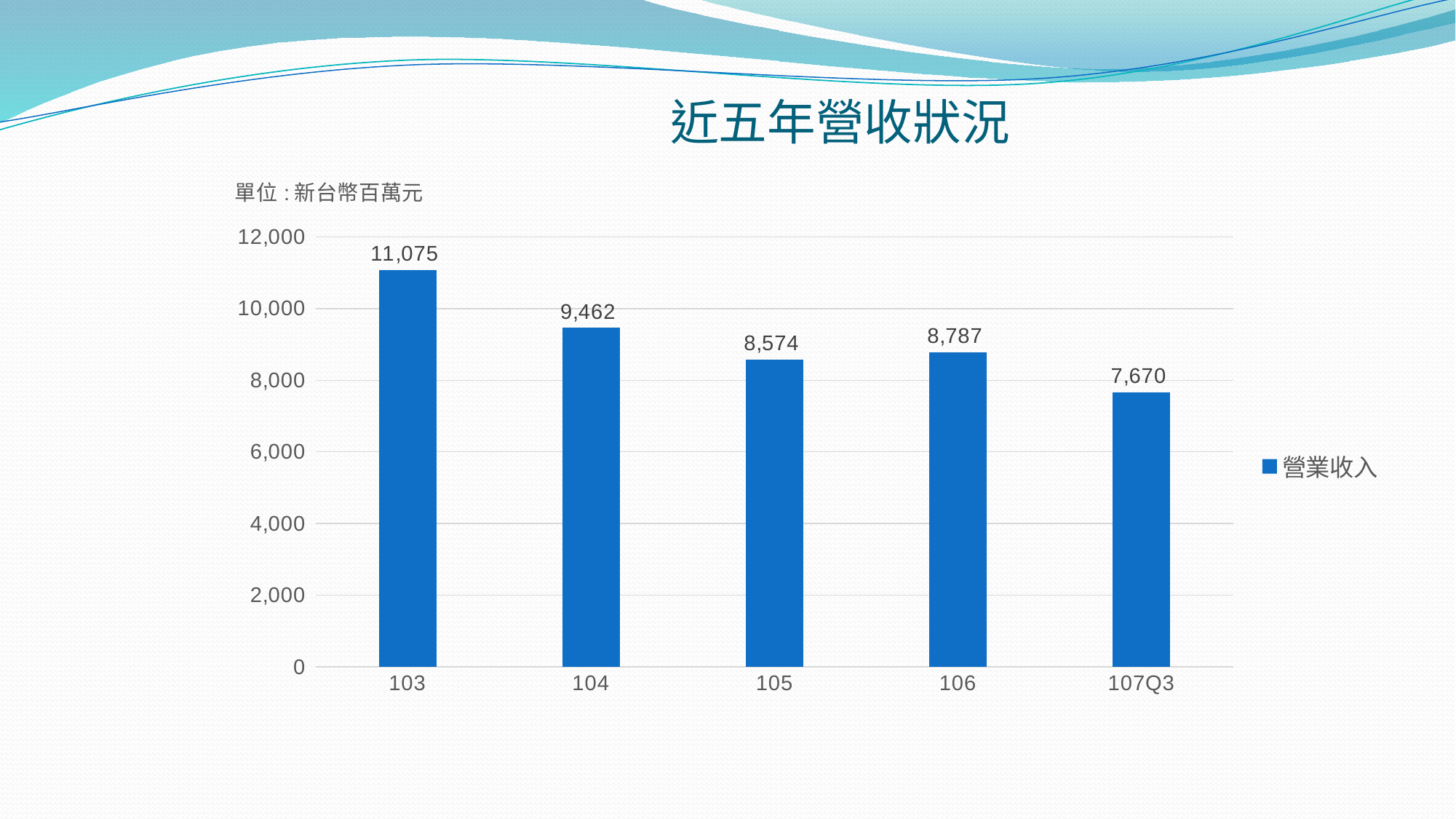

# 近五年營收狀況

### Chart: 單位:新台幣百萬元

| Category |  |
|---|---|
| 103 | 11075.0 |
| 104 | 9462.0 |
| 105 | 8574.0 |
| 106 | 8787.0 |
| 107Q3 | 7670.0 |